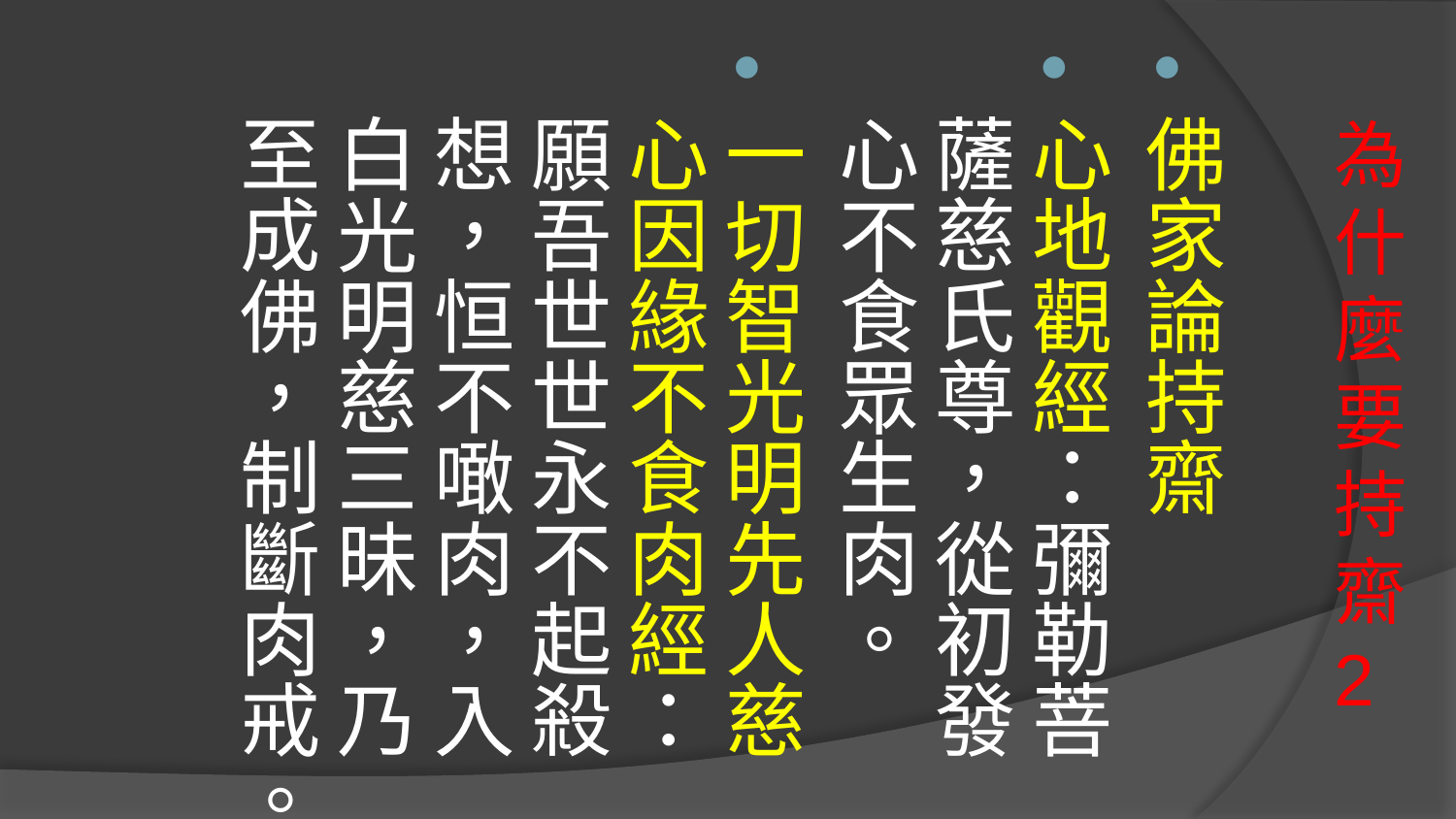

佛家論持齋
心地觀經：彌勒菩薩慈氏尊，從初發心不食眾生肉。
一切智光明先人慈心因緣不食肉經：願吾世世永不起殺想，恒不噉肉，入白光明慈三昧，乃至成佛，制斷肉戒。
# 為什麼要持齋 2